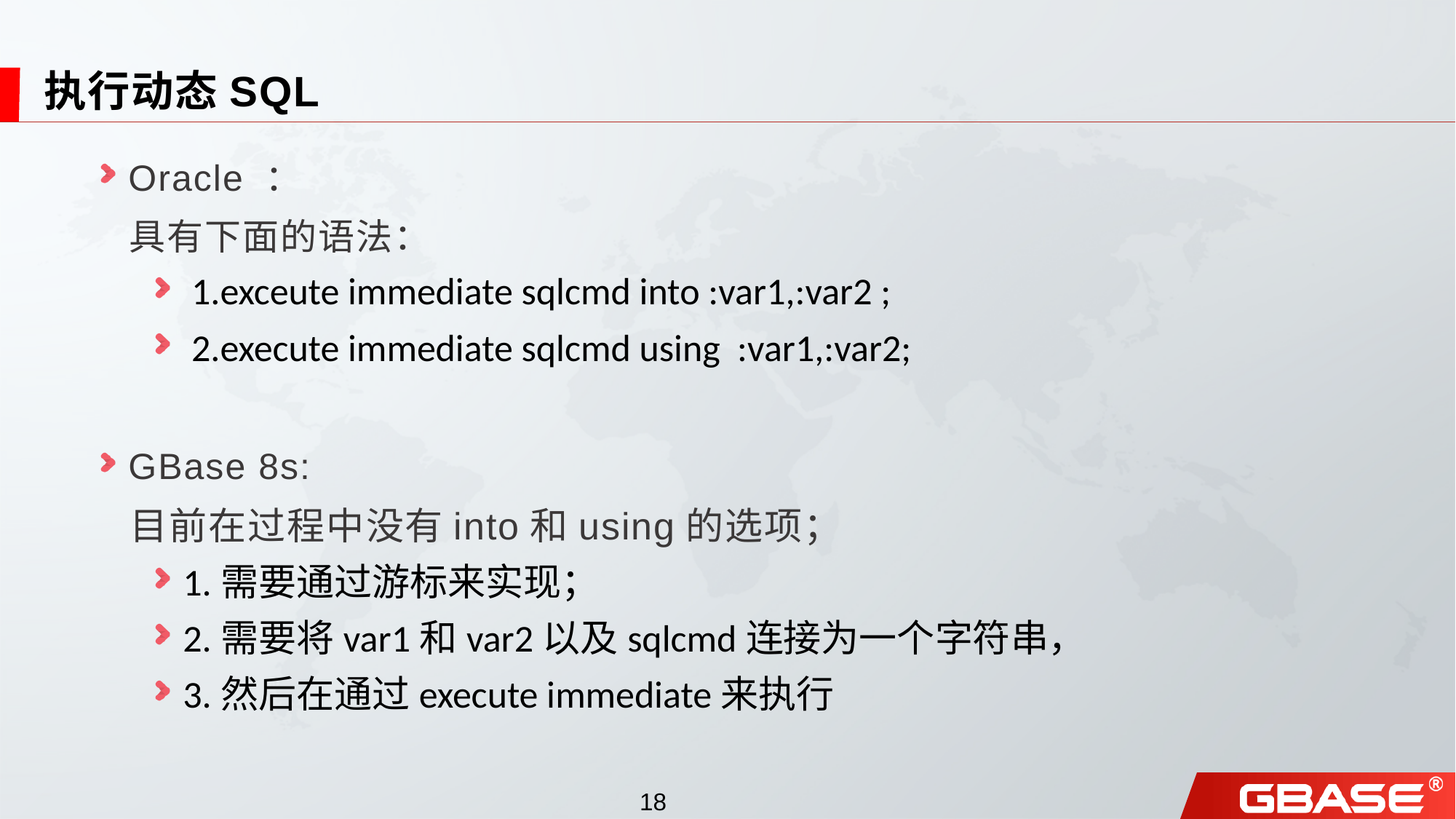

# 执行动态SQL
Oracle ：
  具有下面的语法：
 1.exceute immediate sqlcmd into :var1,:var2 ;
 2.execute immediate sqlcmd using  :var1,:var2;

GBase 8s:
  目前在过程中没有into和using的选项；
1.需要通过游标来实现；
2.需要将var1和var2以及sqlcmd连接为一个字符串，
3.然后在通过execute immediate来执行